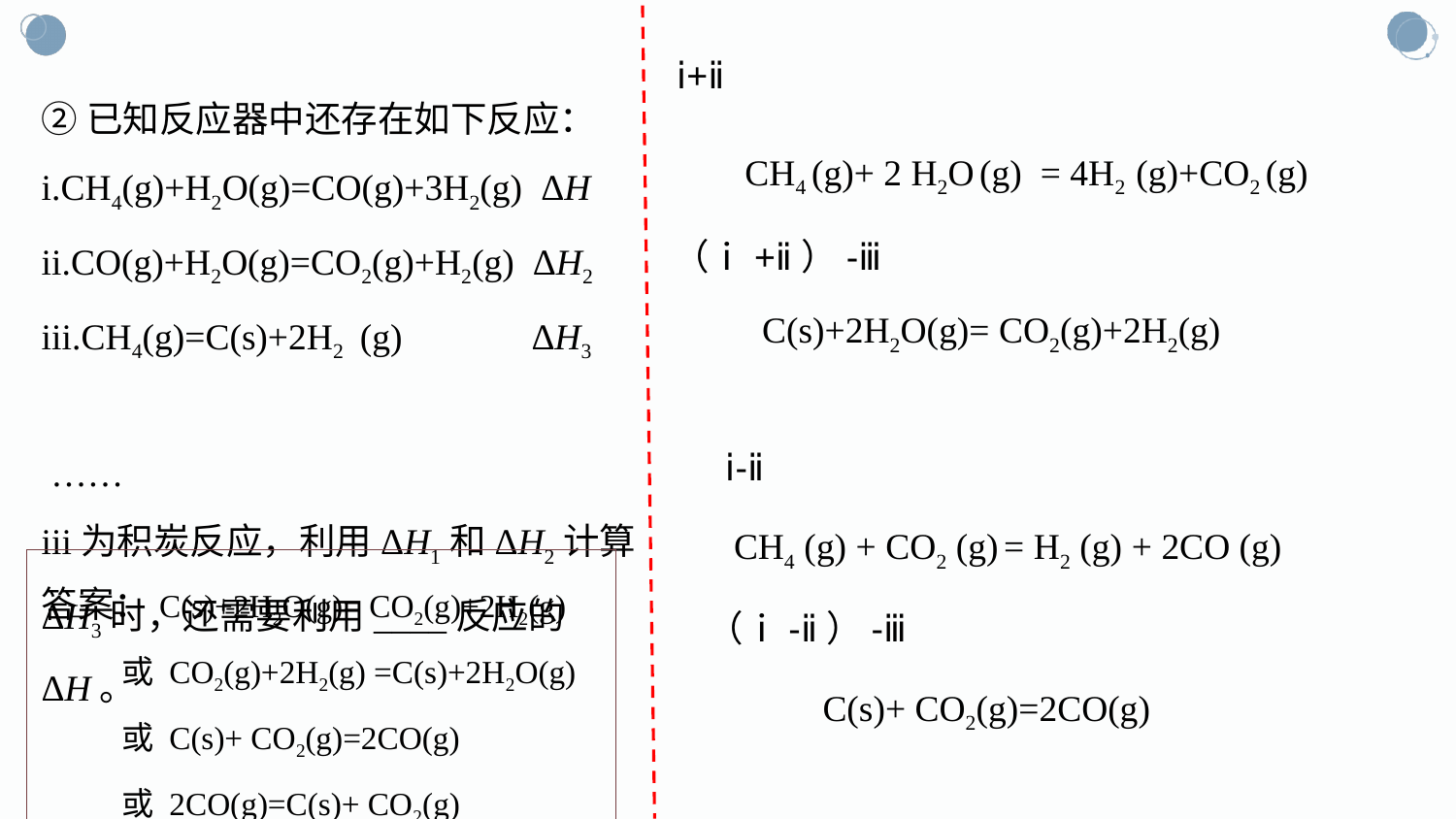

ⅰ+ⅱ
②已知反应器中还存在如下反应：
i.CH4(g)+H2O(g)=CO(g)+3H2(g)  ΔH
ii.CO(g)+H2O(g)=CO2(g)+H2(g)  ΔH2
iii.CH4(g)=C(s)+2H2   (g)              ΔH3
 ……
iii为积炭反应，利用ΔH1和ΔH2计算
ΔH3时，还需要利用____反应的ΔH。
CH4 (g)+ 2 H2O (g)  = 4H2  (g)+CO2 (g)
（ⅰ+ⅱ）-ⅲ
C(s)+2H2O(g)= CO2(g)+2H2(g)
ⅰ-ⅱ
CH4 (g) + CO2 (g) = H2 (g) + 2CO (g)
答案：C(s)+2H2O(g)= CO2(g)+2H2(g)
          或 CO2(g)+2H2(g) =C(s)+2H2O(g)
          或 C(s)+ CO2(g)=2CO(g)
          或 2CO(g)=C(s)+ CO2(g)
（ⅰ-ⅱ）-ⅲ
C(s)+ CO2(g)=2CO(g)